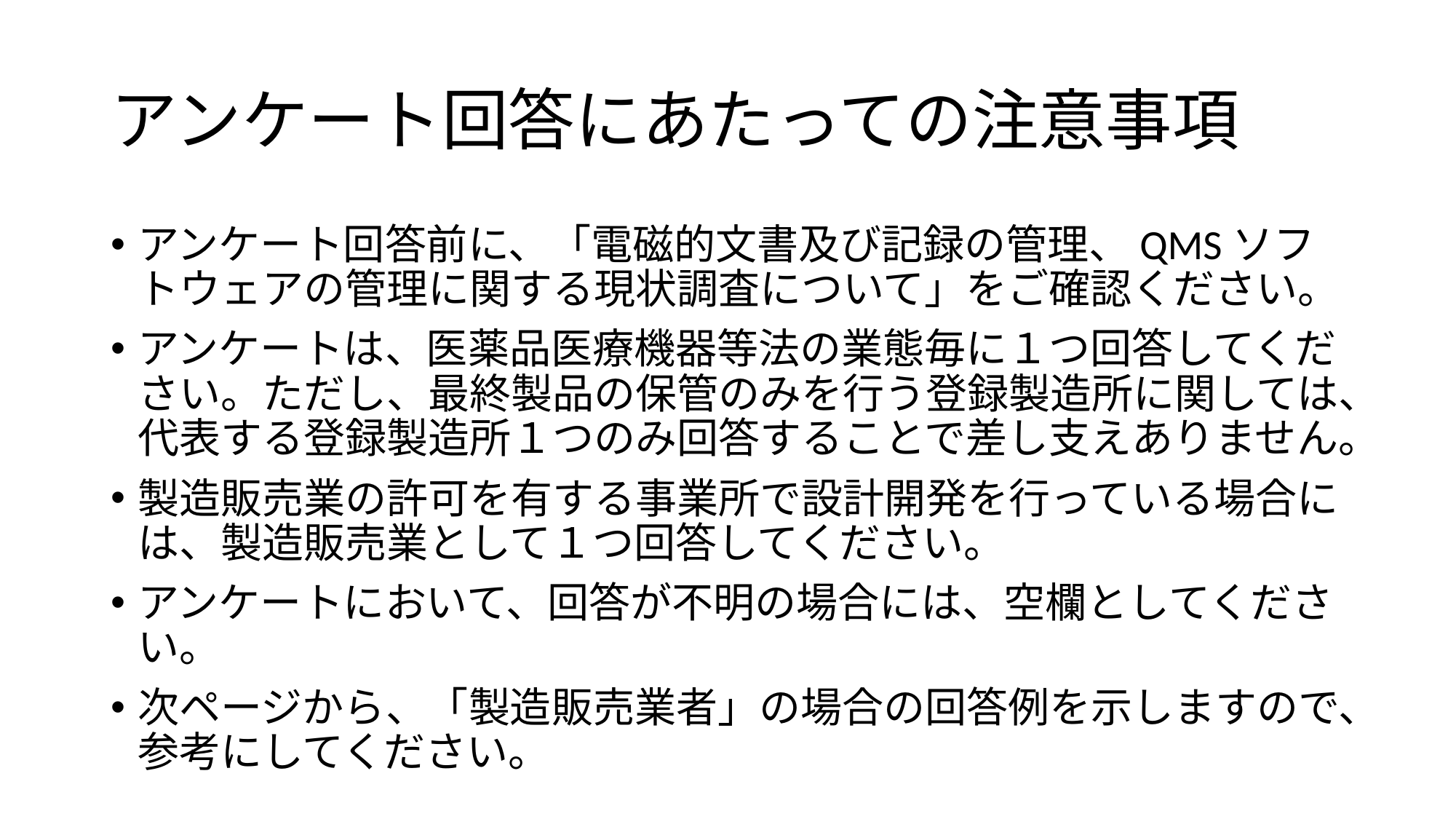

# アンケート回答にあたっての注意事項
アンケート回答前に、「電磁的文書及び記録の管理、QMSソフトウェアの管理に関する現状調査について」をご確認ください。
アンケートは、医薬品医療機器等法の業態毎に１つ回答してください。ただし、最終製品の保管のみを行う登録製造所に関しては、代表する登録製造所１つのみ回答することで差し支えありません。
製造販売業の許可を有する事業所で設計開発を行っている場合には、製造販売業として１つ回答してください。
アンケートにおいて、回答が不明の場合には、空欄としてください。
次ページから、「製造販売業者」の場合の回答例を示しますので、参考にしてください。